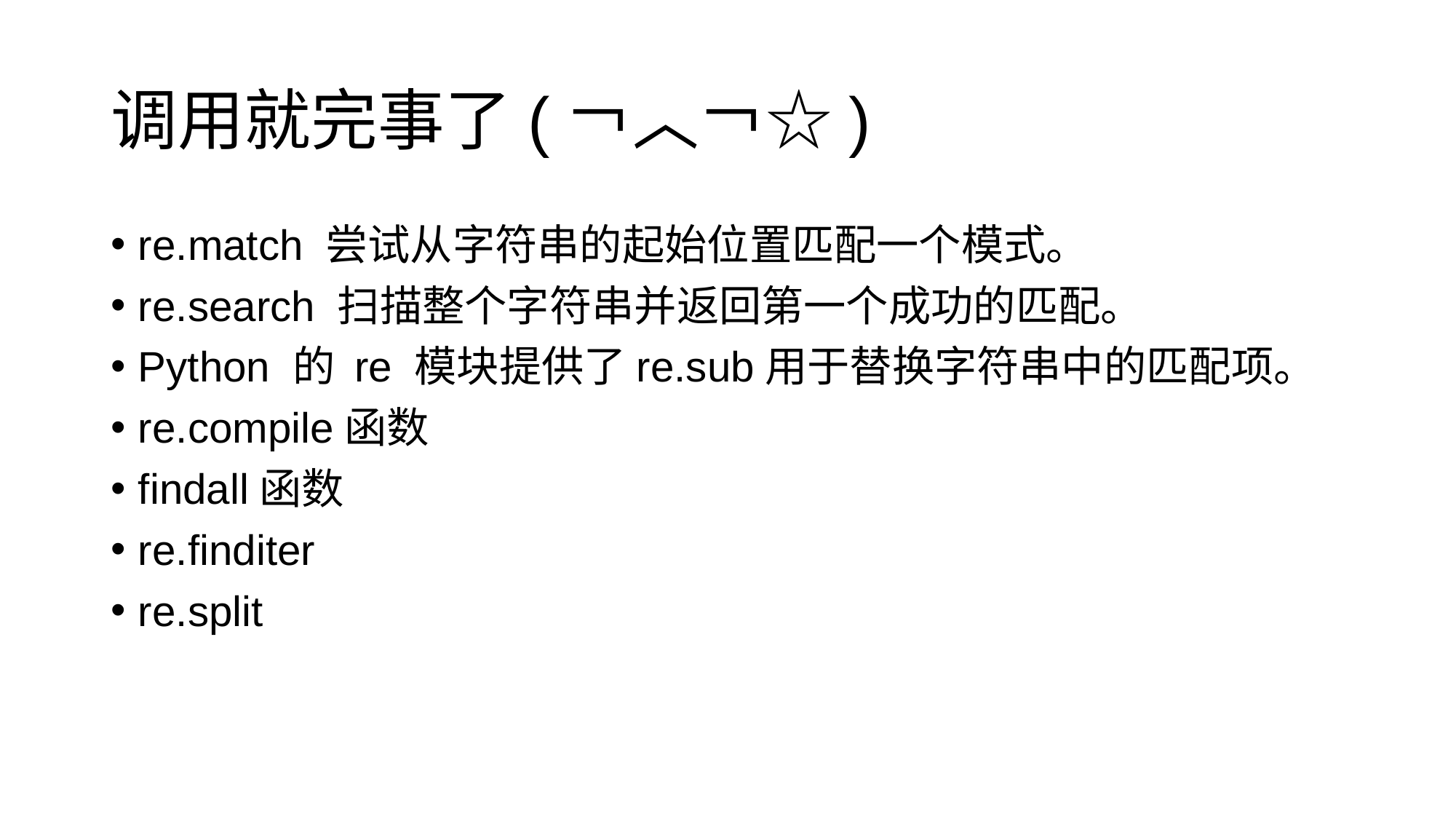

# 调用就完事了(￢︿̫̿￢☆)
re.match 尝试从字符串的起始位置匹配一个模式。
re.search 扫描整个字符串并返回第一个成功的匹配。
Python 的 re 模块提供了re.sub用于替换字符串中的匹配项。
re.compile函数
findall函数
re.finditer
re.split